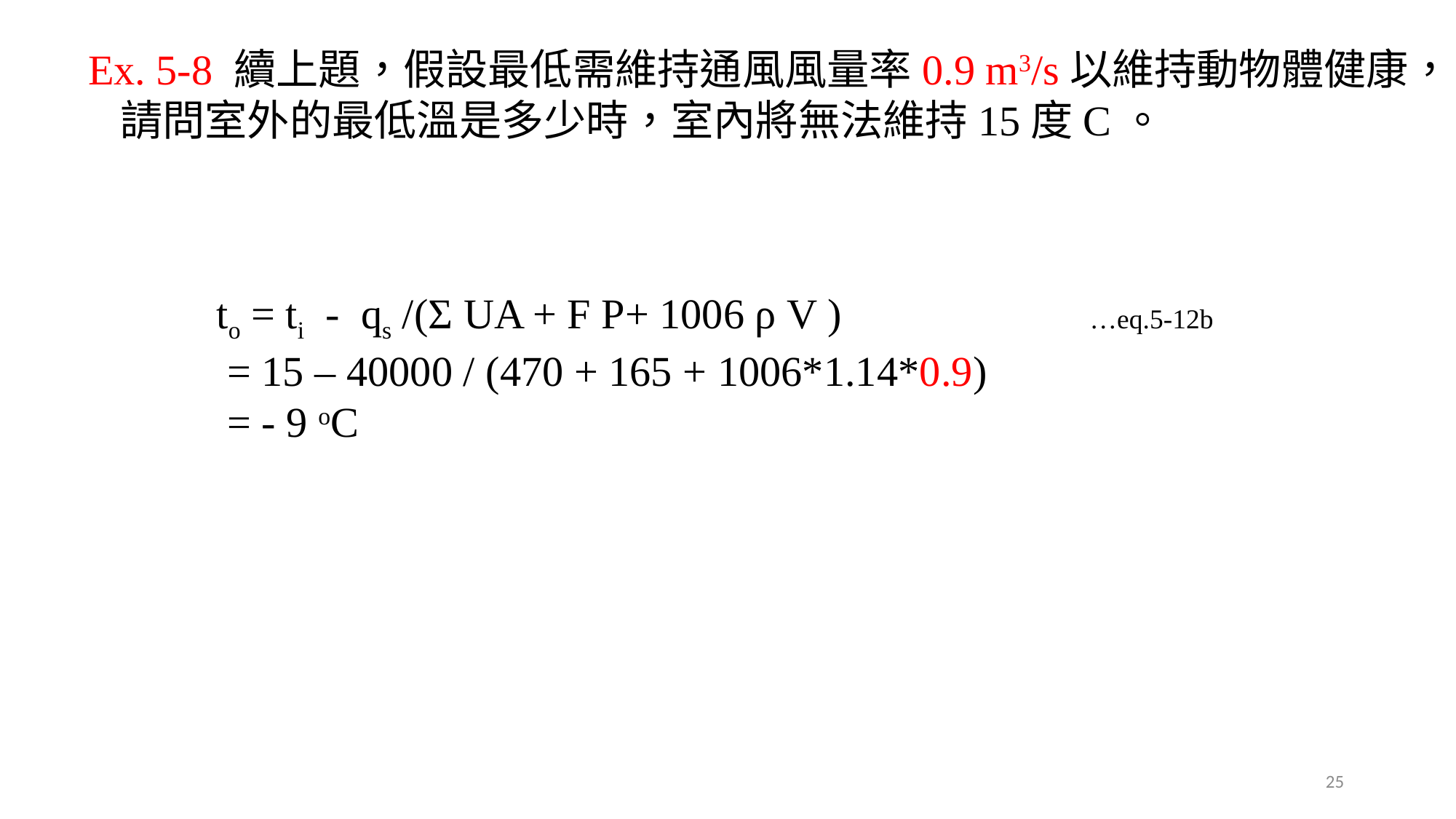

Ex. 5-8 續上題，假設最低需維持通風風量率0.9 m3/s以維持動物體健康，請問室外的最低溫是多少時，室內將無法維持15度C。
to = ti  -  qs /(Σ UA + F P+ 1006 ρ V )			…eq.5-12b
 = 15 – 40000 / (470 + 165 + 1006*1.14*0.9)
 = - 9 oC
25